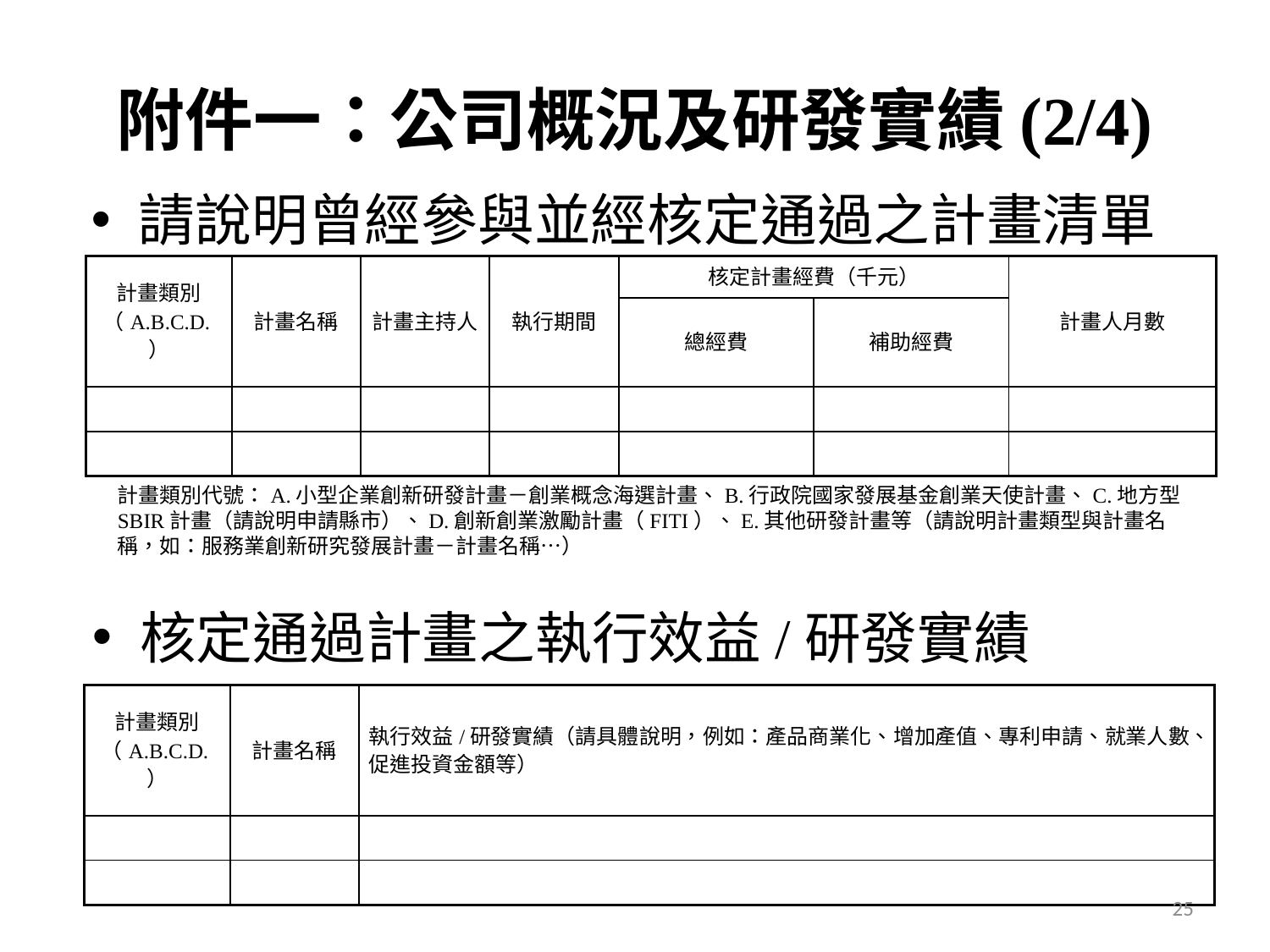

# 附件一：公司概況及研發實績(2/4)
請說明曾經參與並經核定通過之計畫清單
| 計畫類別 （A.B.C.D.） | 計畫名稱 | 計畫主持人 | 執行期間 | 核定計畫經費（千元） |  | 計畫人月數 |
| --- | --- | --- | --- | --- | --- | --- |
|  |  |  |  | 總經費 | 補助經費 |  |
|  |  |  |  |  |  |  |
|  |  |  |  |  |  |  |
計畫類別代號：A.小型企業創新研發計畫－創業概念海選計畫、B.行政院國家發展基金創業天使計畫、C.地方型SBIR計畫（請說明申請縣市）、D.創新創業激勵計畫（FITI）、E.其他研發計畫等（請說明計畫類型與計畫名稱，如：服務業創新研究發展計畫－計畫名稱…）
核定通過計畫之執行效益/研發實績
| 計畫類別 （A.B.C.D.） | 計畫名稱 | 執行效益/研發實績（請具體說明，例如：產品商業化、增加產值、專利申請、就業人數、促進投資金額等） |
| --- | --- | --- |
|  |  |  |
|  |  |  |
25